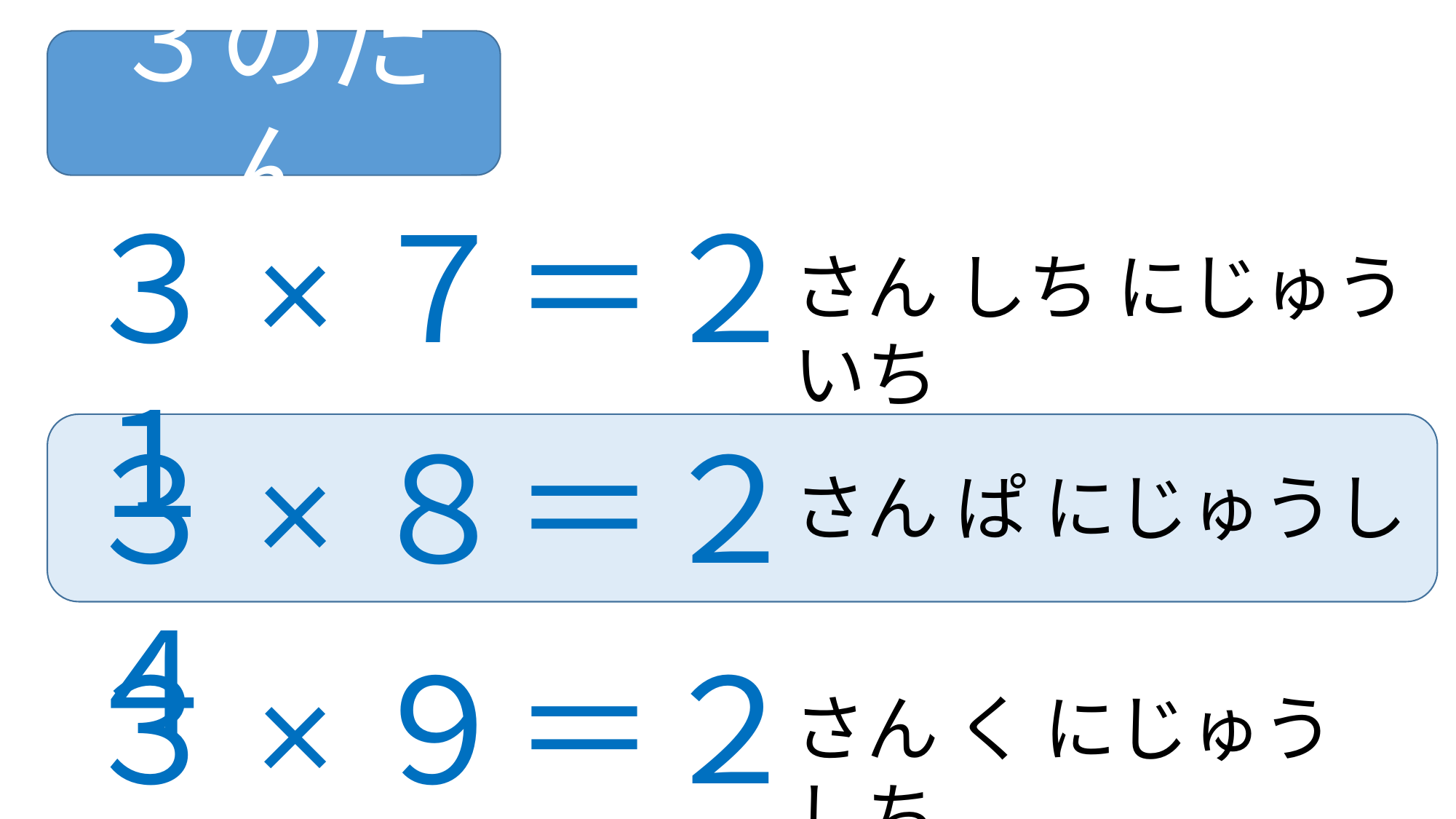

３のだん
３×７＝２１
さん しち にじゅういち
３×８＝２４

さん ぱ にじゅうし
３×９＝２７
さん く にじゅうしち